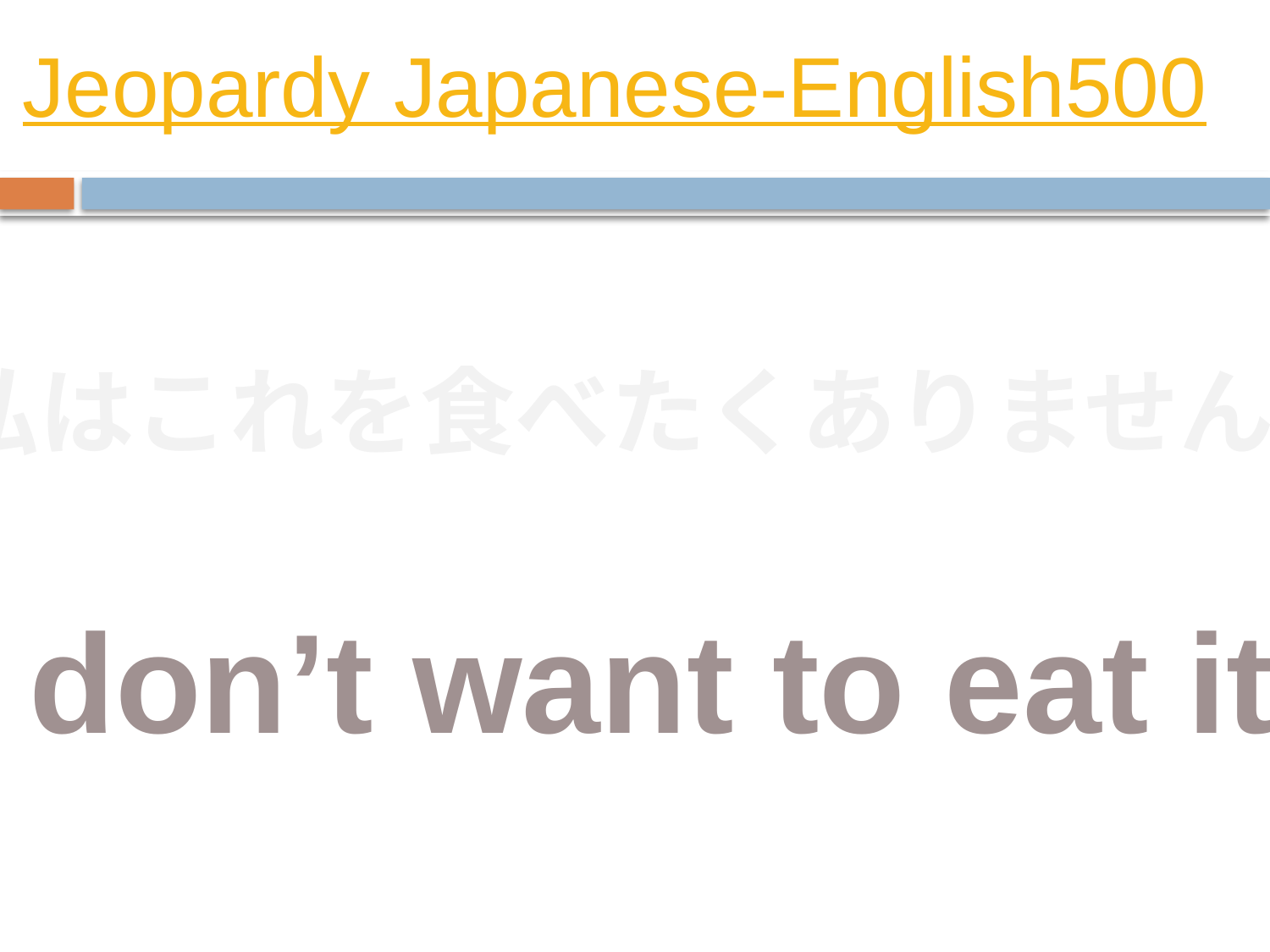

# Jeopardy Japanese-English500
私はこれを食べたくありません。
I don’t want to eat it.